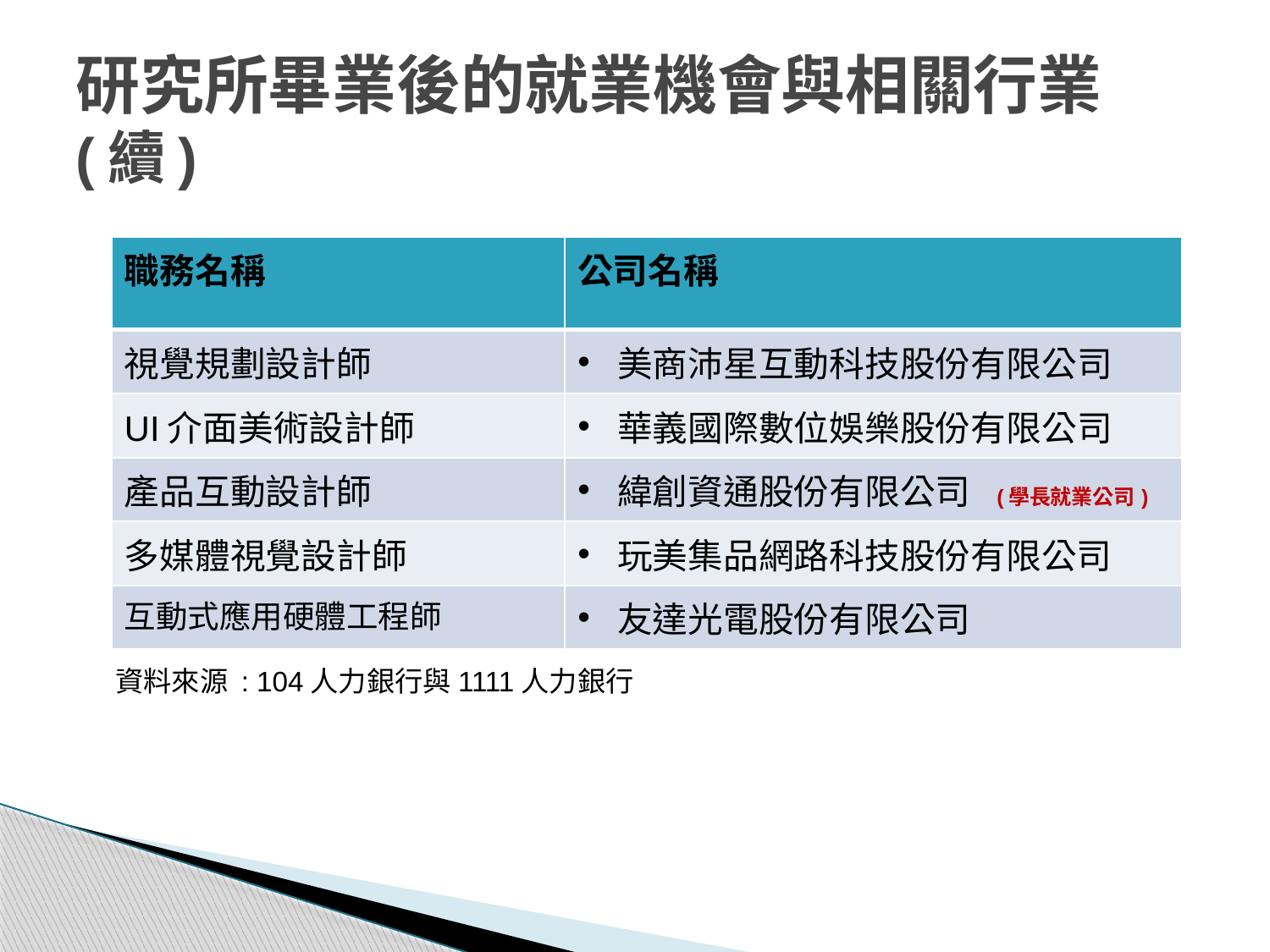

# 研究所畢業後的就業機會與相關行業 (續)
| 職務名稱 | 公司名稱 |
| --- | --- |
| 視覺規劃設計師 | 美商沛星互動科技股份有限公司 |
| UI介面美術設計師 | 華義國際數位娛樂股份有限公司 |
| 產品互動設計師 | 緯創資通股份有限公司 (學長就業公司) |
| 多媒體視覺設計師 | 玩美集品網路科技股份有限公司 |
| 互動式應用硬體工程師 | 友達光電股份有限公司 |
資料來源 : 104人力銀行與1111人力銀行